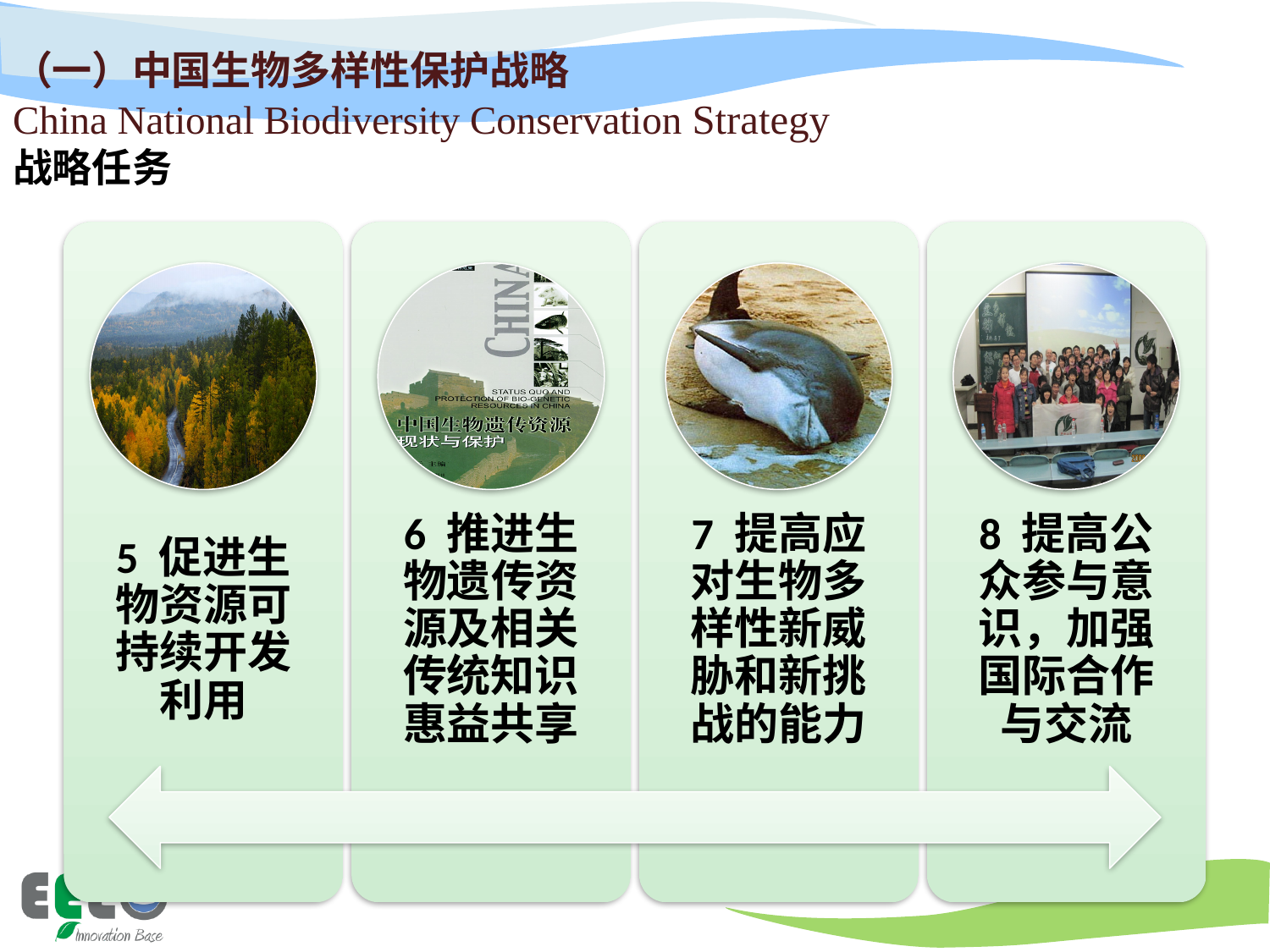

# （一）中国生物多样性保护战略 China National Biodiversity Conservation Strategy 战略任务
5 促进生物资源可持续开发利用
6 推进生物遗传资源及相关传统知识惠益共享
7 提高应对生物多样性新威胁和新挑战的能力
8 提高公众参与意识，加强国际合作与交流